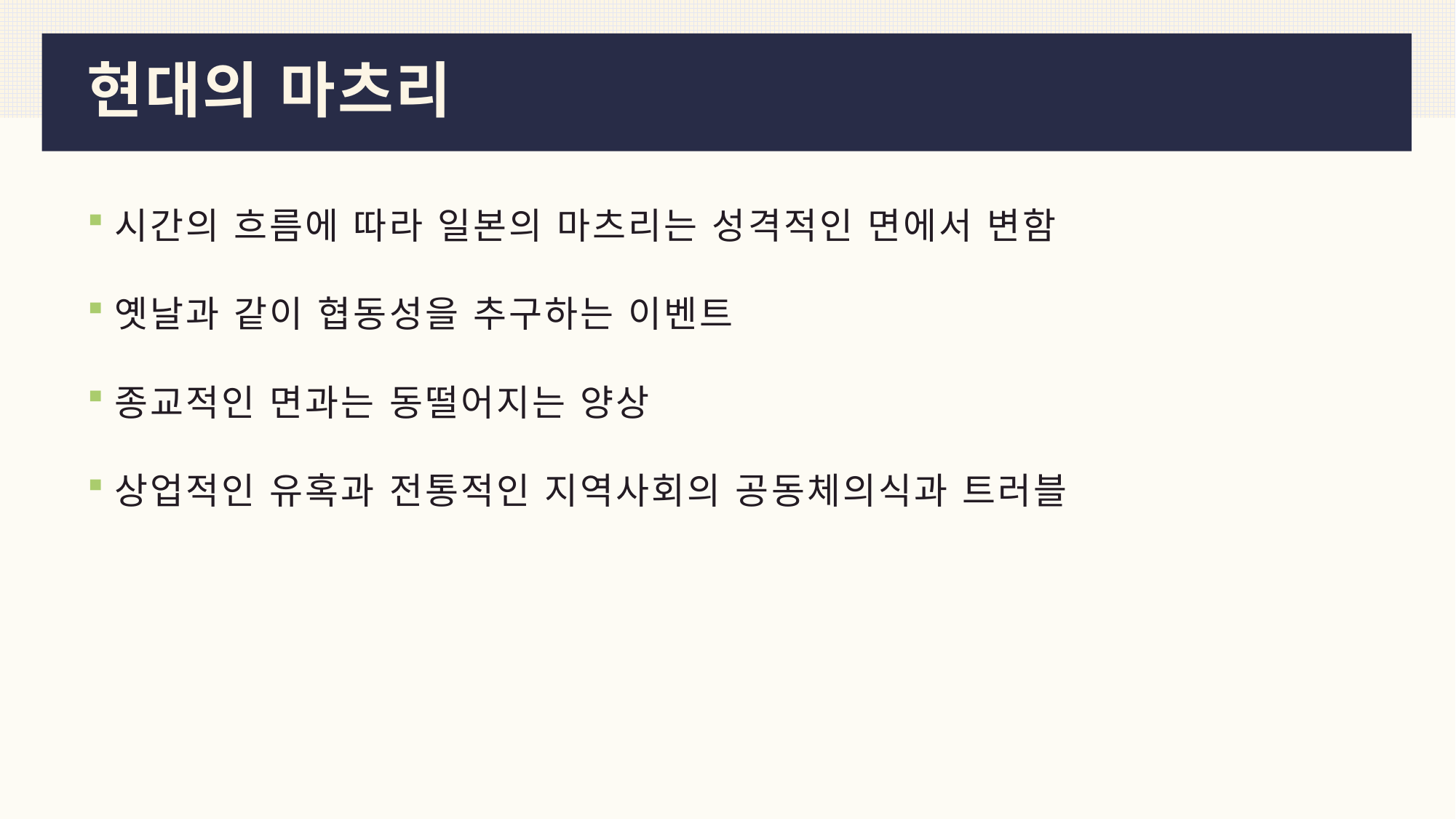

# 현대의 마츠리
시간의 흐름에 따라 일본의 마츠리는 성격적인 면에서 변함
옛날과 같이 협동성을 추구하는 이벤트
종교적인 면과는 동떨어지는 양상
상업적인 유혹과 전통적인 지역사회의 공동체의식과 트러블